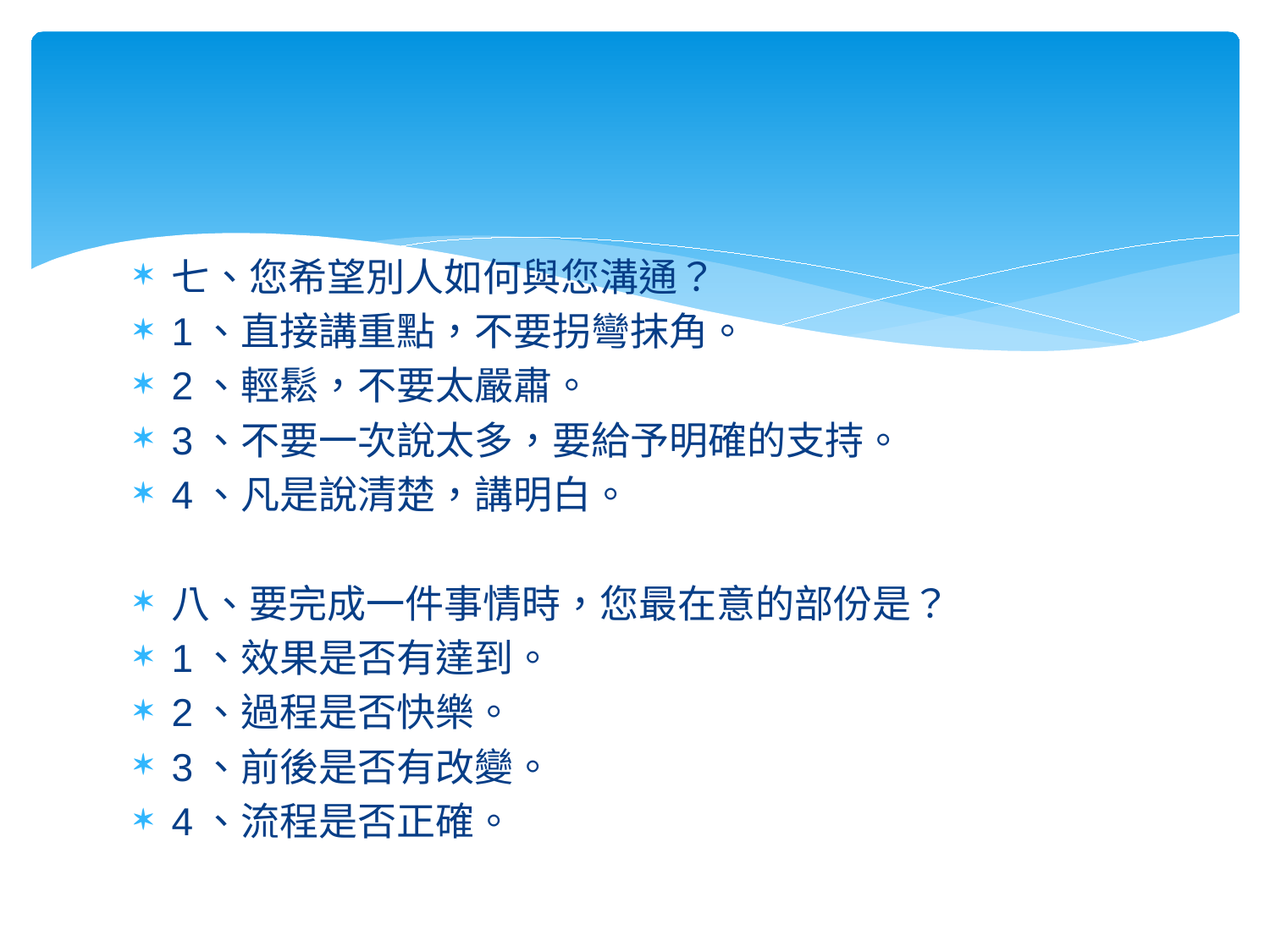

#
七、您希望別人如何與您溝通？
1、直接講重點，不要拐彎抹角。
2、輕鬆，不要太嚴肅。
3、不要一次說太多，要給予明確的支持。
4、凡是說清楚，講明白。

八、要完成一件事情時，您最在意的部份是？
1、效果是否有達到。
2、過程是否快樂。
3、前後是否有改變。
4、流程是否正確。